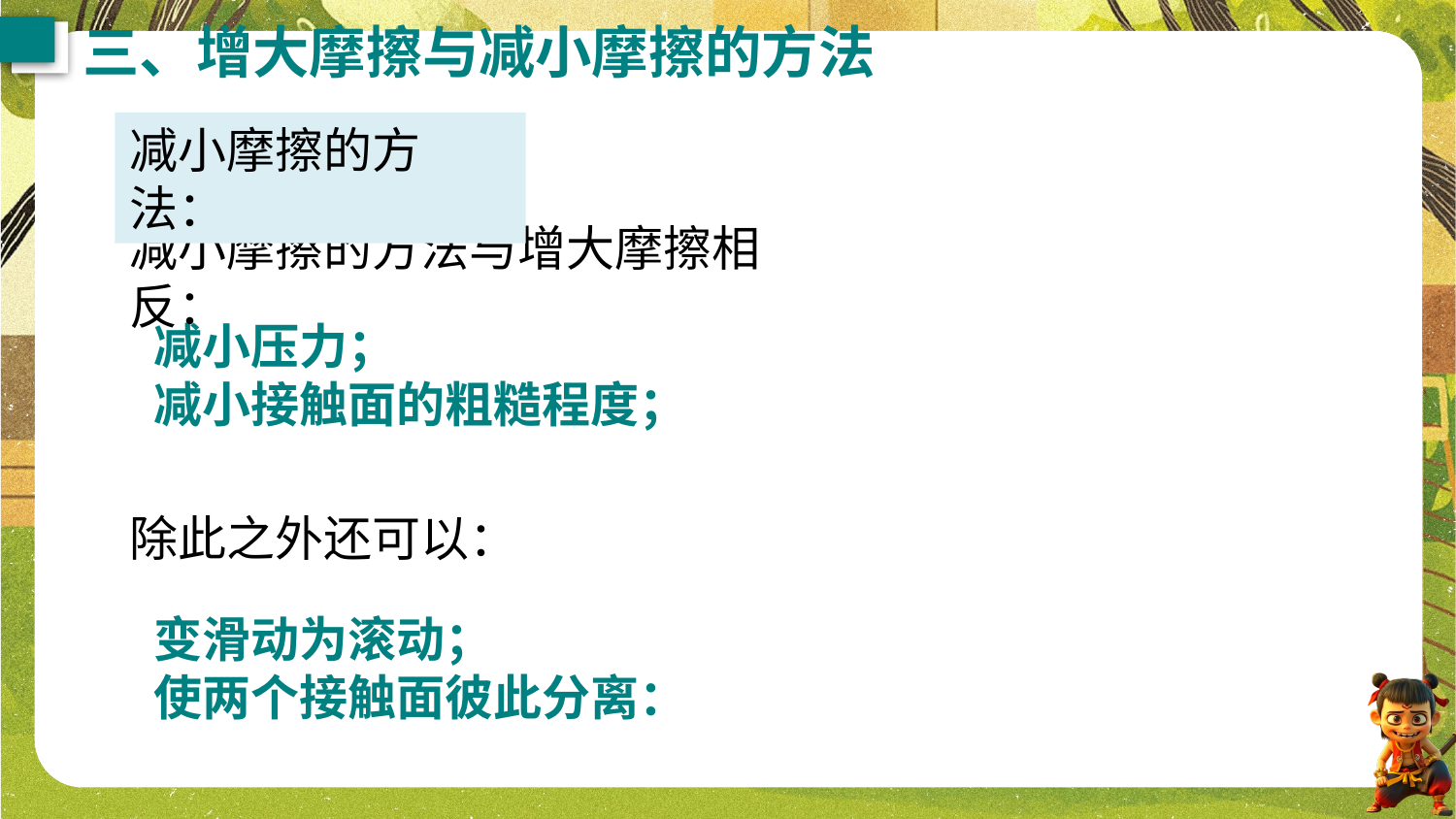

三、增大摩擦与减小摩擦的方法

减小摩擦的方法：
减小摩擦的方法与增大摩擦相反：
减小压力；
减小接触面的粗糙程度；
除此之外还可以：
变滑动为滚动；
使两个接触面彼此分离：